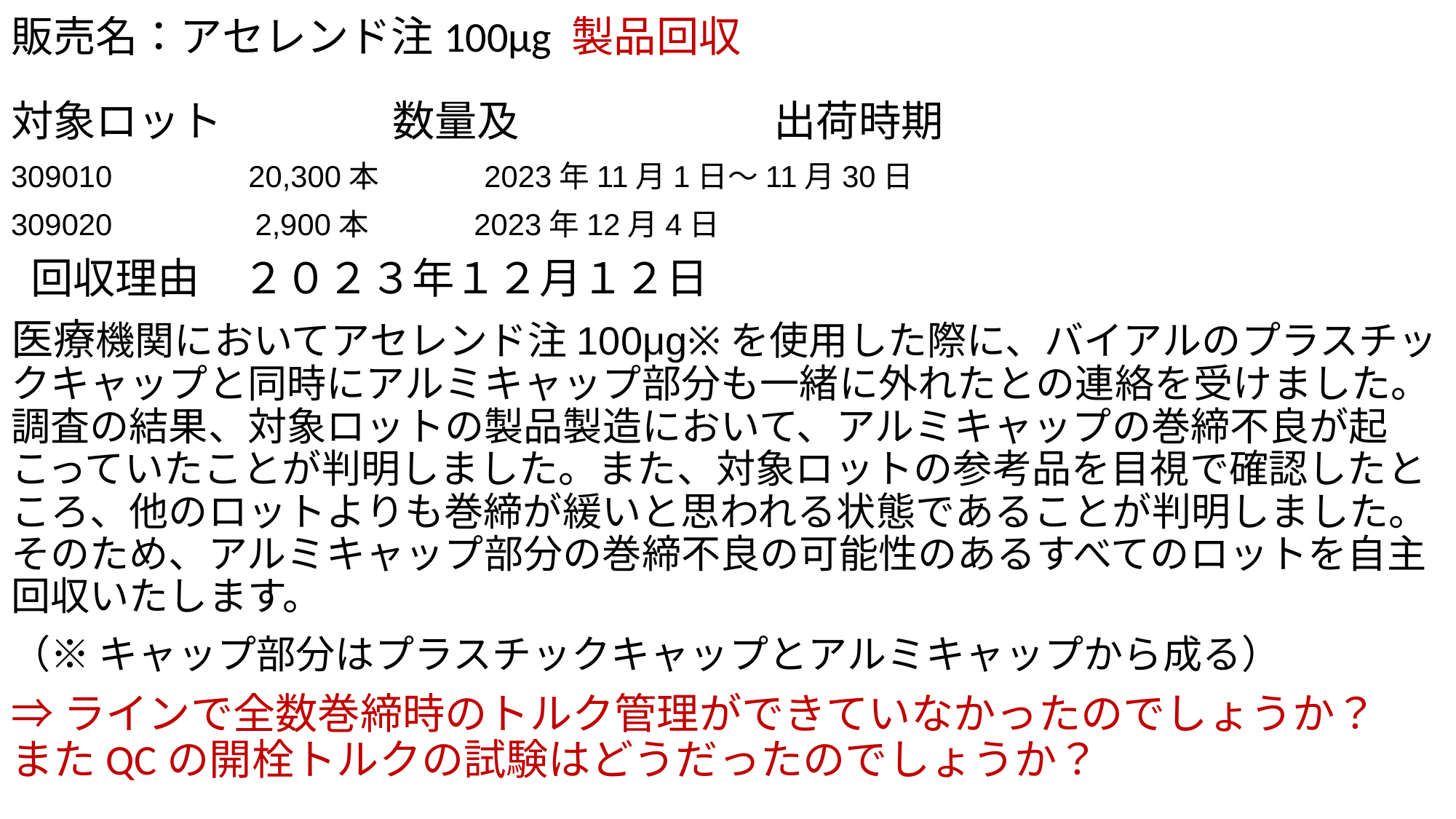

# 販売名：アセレンド注100μg 製品回収
対象ロット　　　　数量及　　　　　　出荷時期
309010　　　　20,300本　　 　2023年11月1日～11月30日
309020　　　　 2,900本　　　 2023年12月4日
 回収理由　２０２３年１２月１２日
医療機関においてアセレンド注100μg※を使用した際に、バイアルのプラスチックキャップと同時にアルミキャップ部分も一緒に外れたとの連絡を受けました。調査の結果、対象ロットの製品製造において、アルミキャップの巻締不良が起こっていたことが判明しました。また、対象ロットの参考品を目視で確認したところ、他のロットよりも巻締が緩いと思われる状態であることが判明しました。そのため、アルミキャップ部分の巻締不良の可能性のあるすべてのロットを自主回収いたします。
（※ キャップ部分はプラスチックキャップとアルミキャップから成る）
⇒ラインで全数巻締時のトルク管理ができていなかったのでしょうか？　またQCの開栓トルクの試験はどうだったのでしょうか？